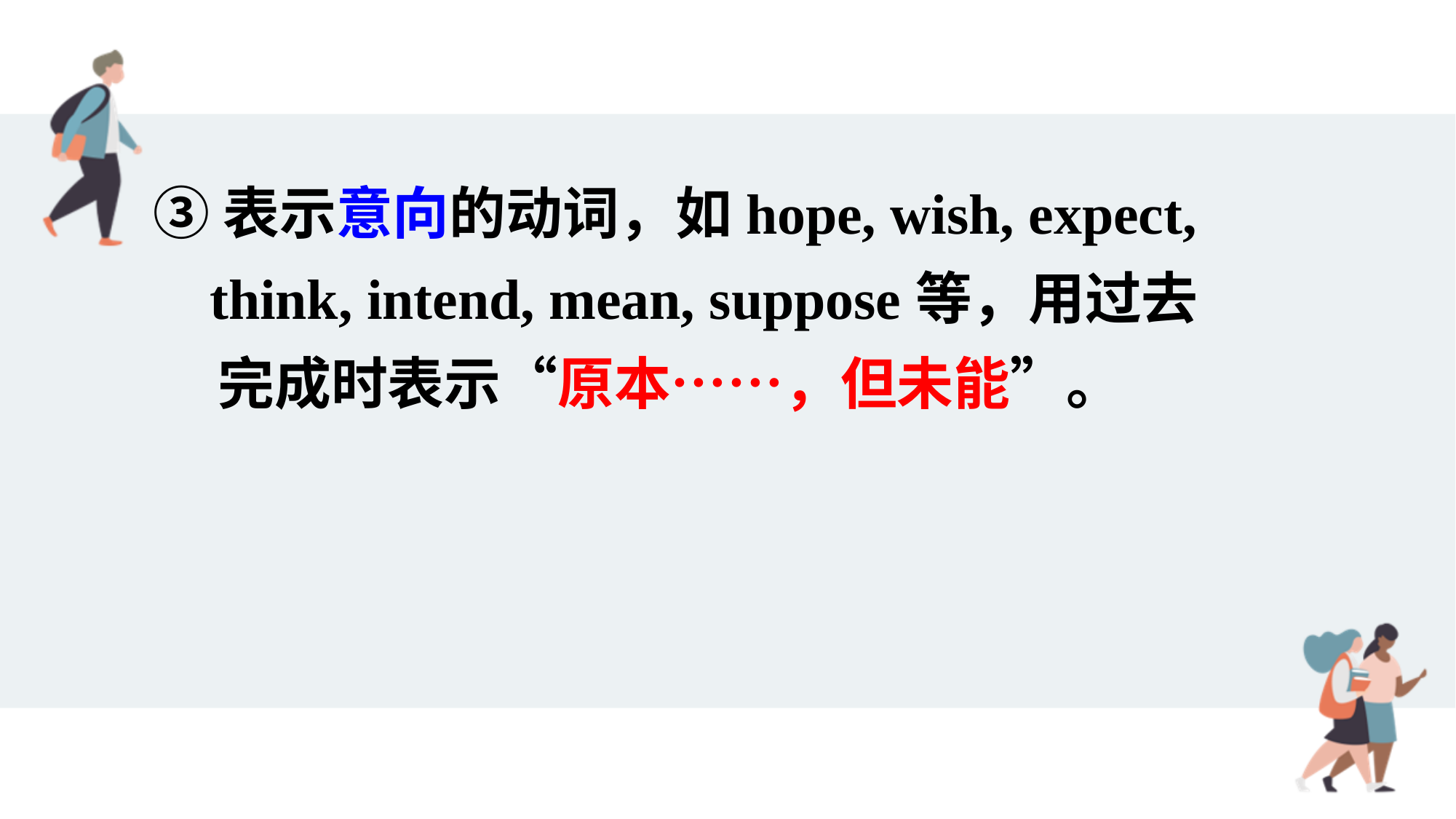

③表示意向的动词，如hope, wish, expect,
    think, intend, mean, suppose等，用过去
    完成时表示“原本……，但未能”。